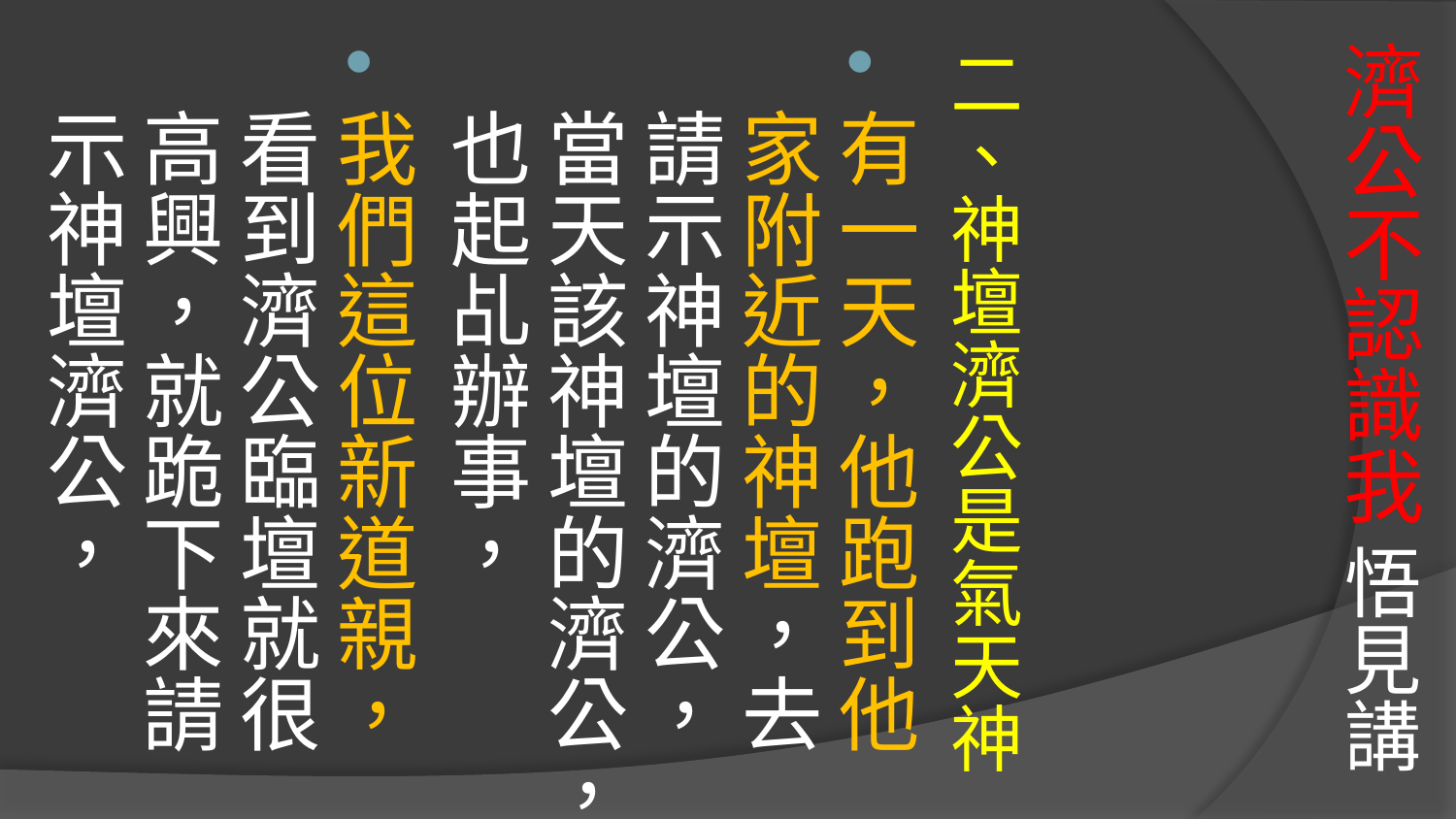

# 濟公不認識我 悟見講
二、神壇濟公是氣天神
有一天，他跑到他家附近的神壇，去請示神壇的濟公，當天該神壇的濟公，也起乩辦事，
我們這位新道親，看到濟公臨壇就很高興，就跪下來請示神壇濟公，